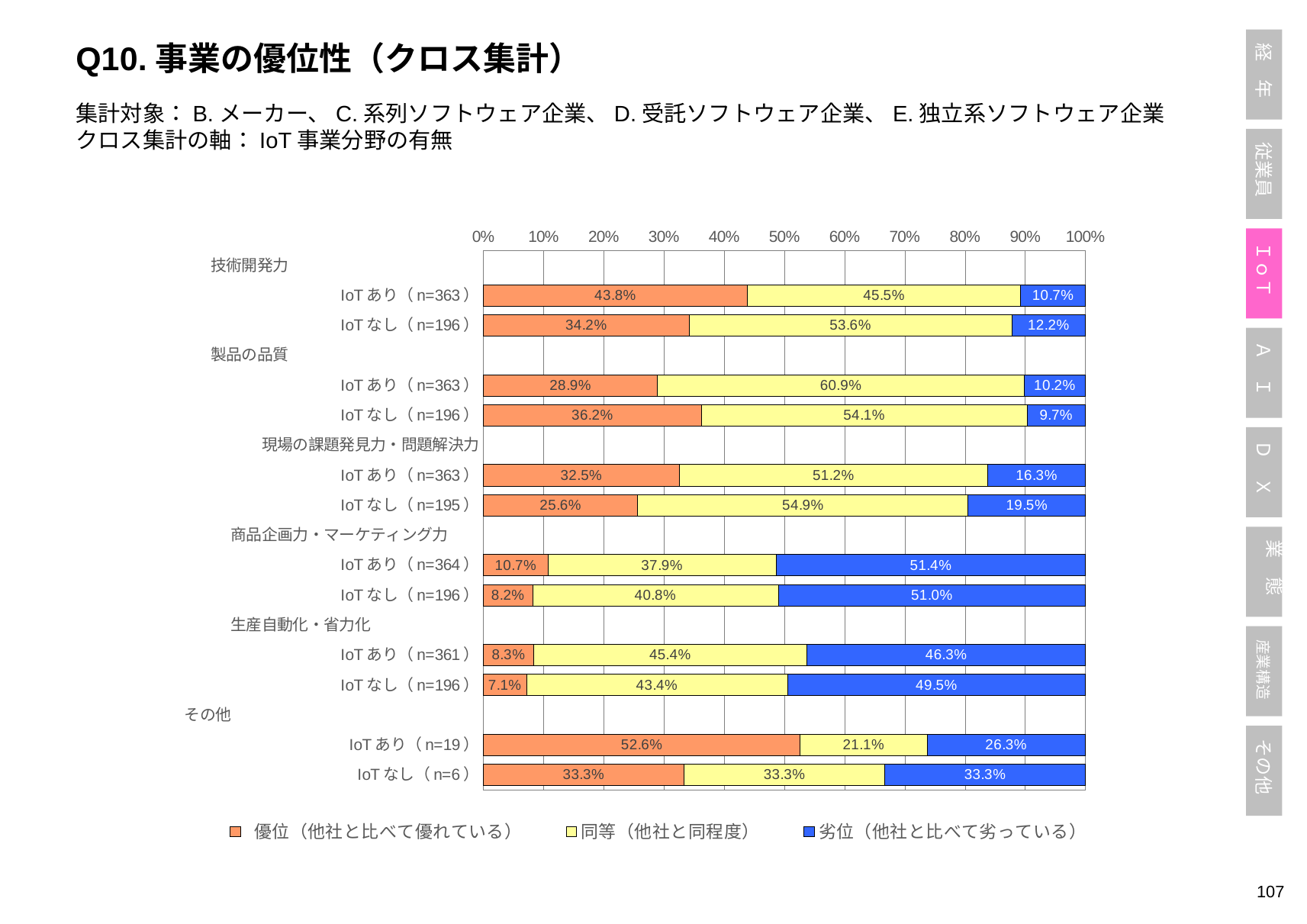

Q10.事業の優位性（クロス集計）
集計対象：B.メーカー、C.系列ソフトウェア企業、D.受託ソフトウェア企業、E.独立系ソフトウェア企業
クロス集計の軸：IoT事業分野の有無

### Chart

| Category |  優位（他社と比べて優れている） | 同等（他社と同程度） | 劣位（他社と比べて劣っている） |
|---|---|---|---|
| 技術開発力　　　　　　　　　　　　  | None | None | None |
| IoTあり（n=363） | 0.4380165289256198 | 0.45454545454545453 | 0.10743801652892562 |
| IoTなし（n=196） | 0.34183673469387754 | 0.5357142857142857 | 0.12244897959183673 |
| 製品の品質　　　　　　　　　　　　  | None | None | None |
| IoTあり（n=363） | 0.2892561983471074 | 0.6088154269972452 | 0.10192837465564739 |
| IoTなし（n=196） | 0.3622448979591837 | 0.5408163265306123 | 0.09693877551020408 |
| 現場の課題発見力・問題解決力 | None | None | None |
| IoTあり（n=363） | 0.325068870523416 | 0.512396694214876 | 0.162534435261708 |
| IoTなし（n=195） | 0.2564102564102564 | 0.5487179487179488 | 0.19487179487179487 |
| 商品企画力・マーケティング力　　 | None | None | None |
| IoTあり（n=364） | 0.10714285714285714 | 0.3791208791208791 | 0.5137362637362637 |
| IoTなし（n=196） | 0.08163265306122448 | 0.40816326530612246 | 0.5102040816326531 |
| 生産自動化・省力化　　　　　　　 | None | None | None |
| IoTあり（n=361） | 0.08310249307479224 | 0.45429362880886426 | 0.4626038781163435 |
| IoTなし（n=196） | 0.07142857142857142 | 0.4336734693877551 | 0.49489795918367346 |
| その他　　　　　　　　　　　　　　　　 | None | None | None |
| IoTあり（n=19） | 0.5263157894736842 | 0.21052631578947367 | 0.2631578947368421 |
| IoTなし（n=6） | 0.3333333333333333 | 0.3333333333333333 | 0.3333333333333333 |
107